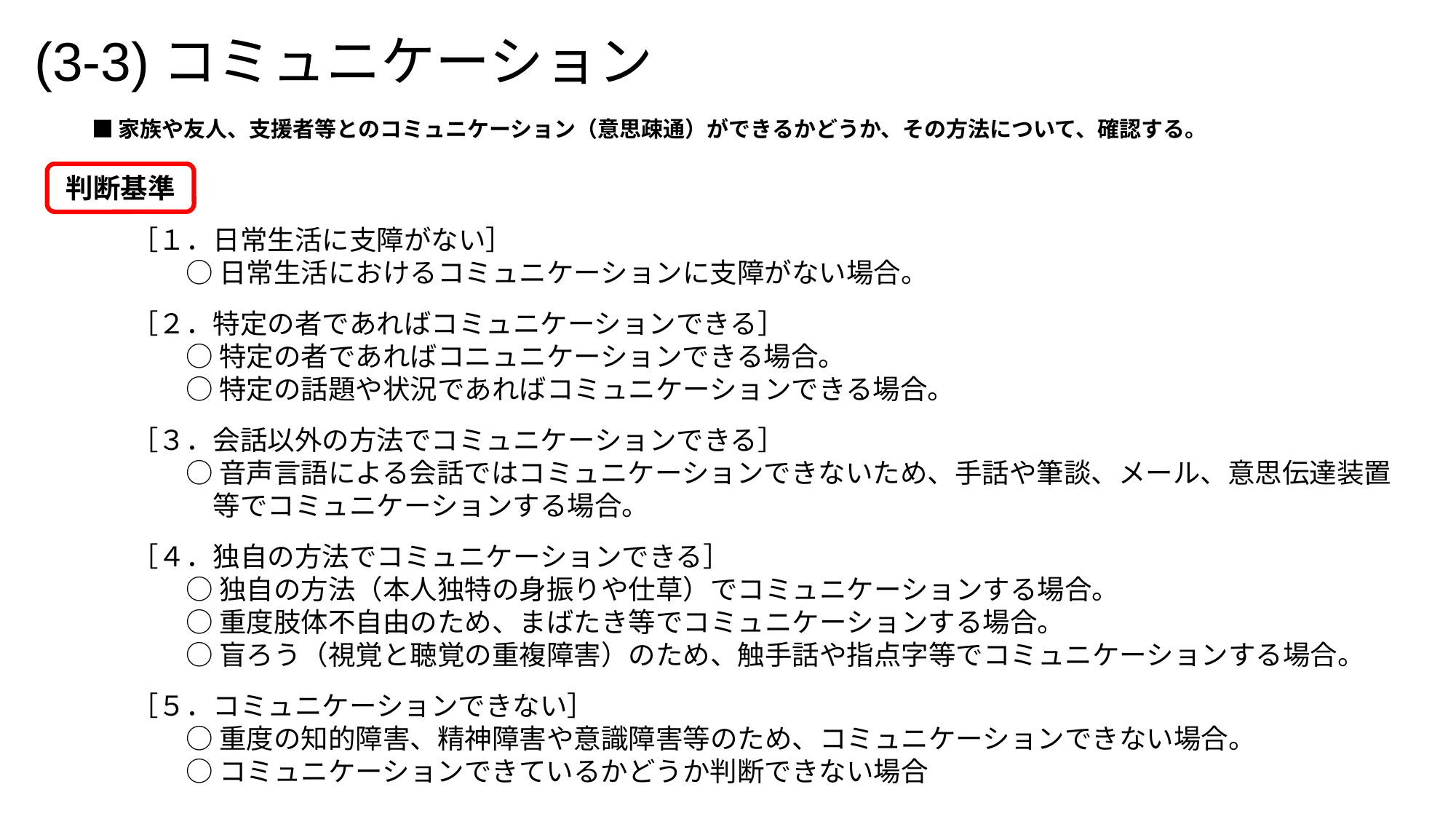

# (3-3)コミュニケーション
■家族や友人、支援者等とのコミュニケーション（意思疎通）ができるかどうか、その方法について、確認する。
判断基準
［１．日常生活に支障がない］
　　○ 日常生活におけるコミュニケーションに支障がない場合。

［２．特定の者であればコミュニケーションできる］
　　○ 特定の者であればコニュニケーションできる場合。
　　○ 特定の話題や状況であればコミュニケーションできる場合。

［３．会話以外の方法でコミュニケーションできる］
　　○ 音声言語による会話ではコミュニケーションできないため、手話や筆談、メール、意思伝達装置
　　　等でコミュニケーションする場合。

［４．独自の方法でコミュニケーションできる］
　　○ 独自の方法（本人独特の身振りや仕草）でコミュニケーションする場合。
　　○ 重度肢体不自由のため、まばたき等でコミュニケーションする場合。
　　○ 盲ろう（視覚と聴覚の重複障害）のため、触手話や指点字等でコミュニケーションする場合。

［５．コミュニケーションできない］
　　○ 重度の知的障害、精神障害や意識障害等のため、コミュニケーションできない場合。
　　○ コミュニケーションできているかどうか判断できない場合